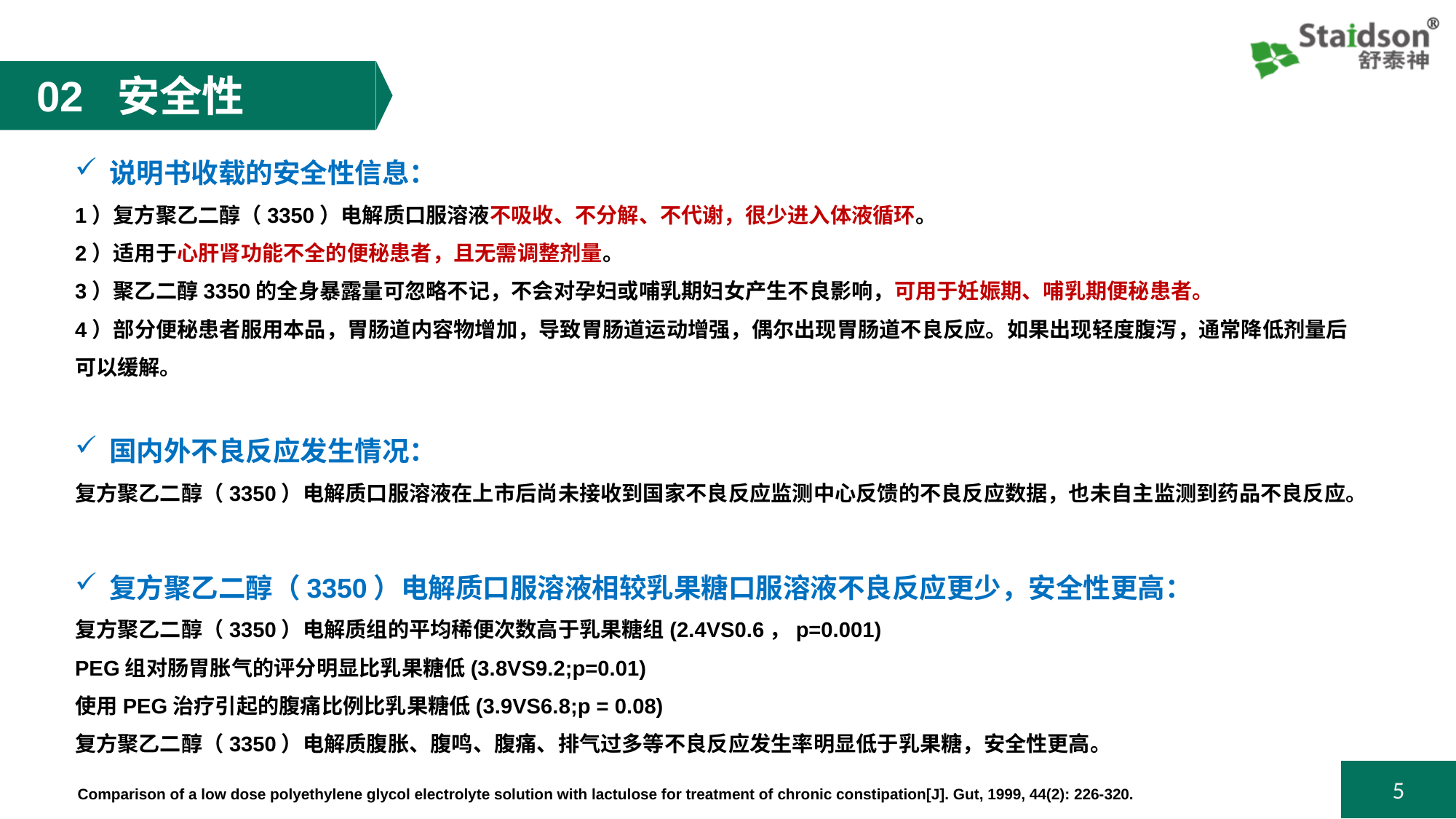

02  安全性
说明书收载的安全性信息：
1）复方聚乙二醇（3350）电解质口服溶液不吸收、不分解、不代谢，很少进入体液循环。
2）适用于心肝肾功能不全的便秘患者，且无需调整剂量。
3）聚乙二醇3350的全身暴露量可忽略不记，不会对孕妇或哺乳期妇女产生不良影响，可用于妊娠期、哺乳期便秘患者。
4）部分便秘患者服用本品，胃肠道内容物增加，导致胃肠道运动增强，偶尔出现胃肠道不良反应。如果出现轻度腹泻，通常降低剂量后可以缓解。

国内外不良反应发生情况：
复方聚乙二醇（3350）电解质口服溶液在上市后尚未接收到国家不良反应监测中心反馈的不良反应数据，也未自主监测到药品不良反应。

复方聚乙二醇（3350）电解质口服溶液相较乳果糖口服溶液不良反应更少，安全性更高：
复方聚乙二醇（3350）电解质组的平均稀便次数高于乳果糖组(2.4VS0.6，p=0.001)
PEG组对肠胃胀气的评分明显比乳果糖低(3.8VS9.2;p=0.01)
使用PEG治疗引起的腹痛比例比乳果糖低(3.9VS6.8;p = 0.08)
复方聚乙二醇（3350）电解质腹胀、腹鸣、腹痛、排气过多等不良反应发生率明显低于乳果糖，安全性更高。
Comparison of a low dose polyethylene glycol electrolyte solution with lactulose for treatment of chronic constipation[J]. Gut, 1999, 44(2): 226-320.